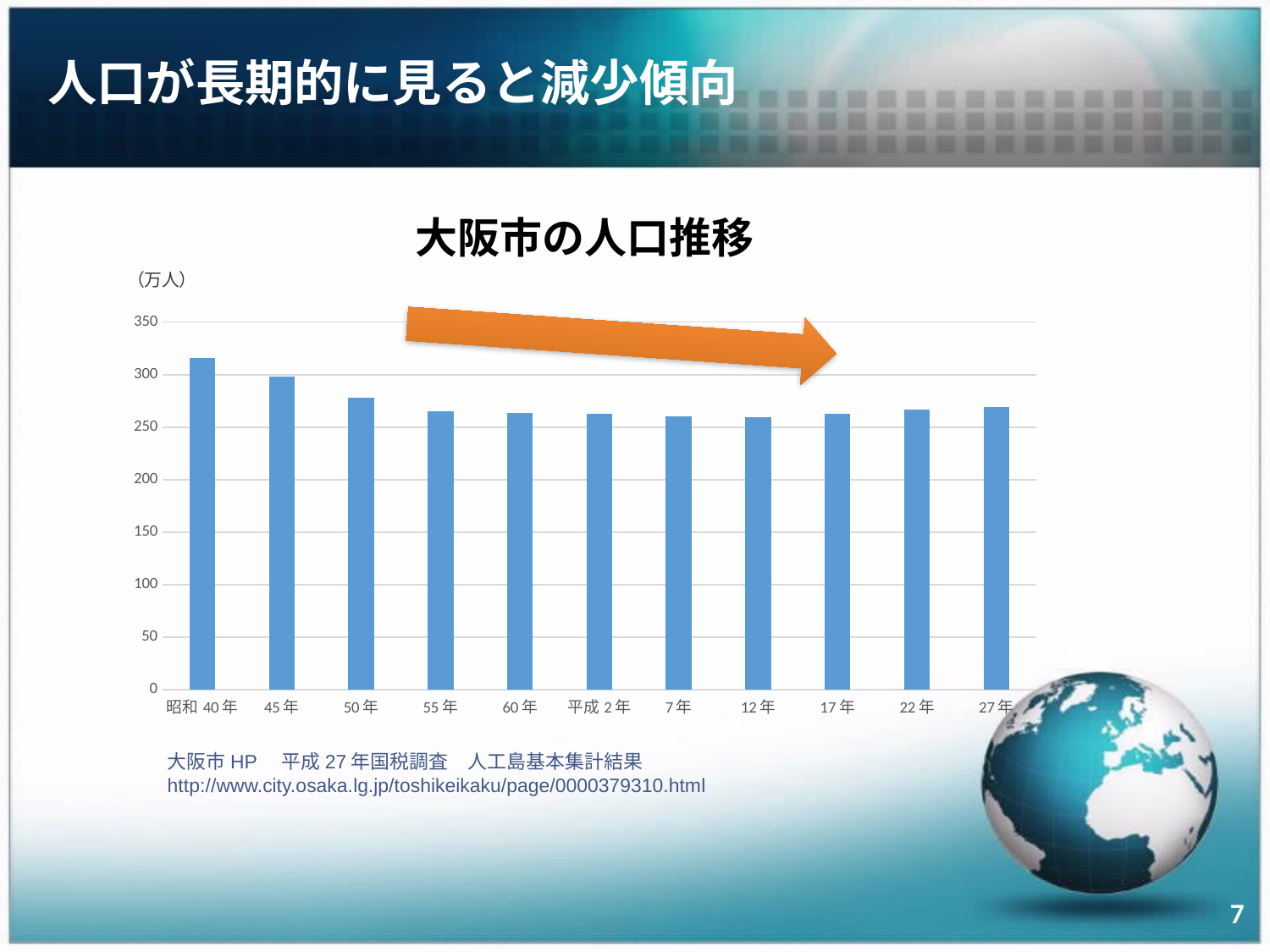

# 人口が長期的に見ると減少傾向
大阪市の人口推移

### Chart:

| Category |  |
|---|---|
| 昭和40年 | 315.6 |
| 45年 | 298.0 |
| 50年 | 277.9 |
| 55年 | 264.8 |
| 60年 | 263.6 |
| 平成2年 | 262.4 |
| 7年 | 260.2 |
| 12年 | 259.9 |
| 17年 | 262.9 |
| 22年 | 266.5 |
| 27年 | 269.1 |
大阪市HP　平成27年国税調査　人工島基本集計結果
http://www.city.osaka.lg.jp/toshikeikaku/page/0000379310.html
7